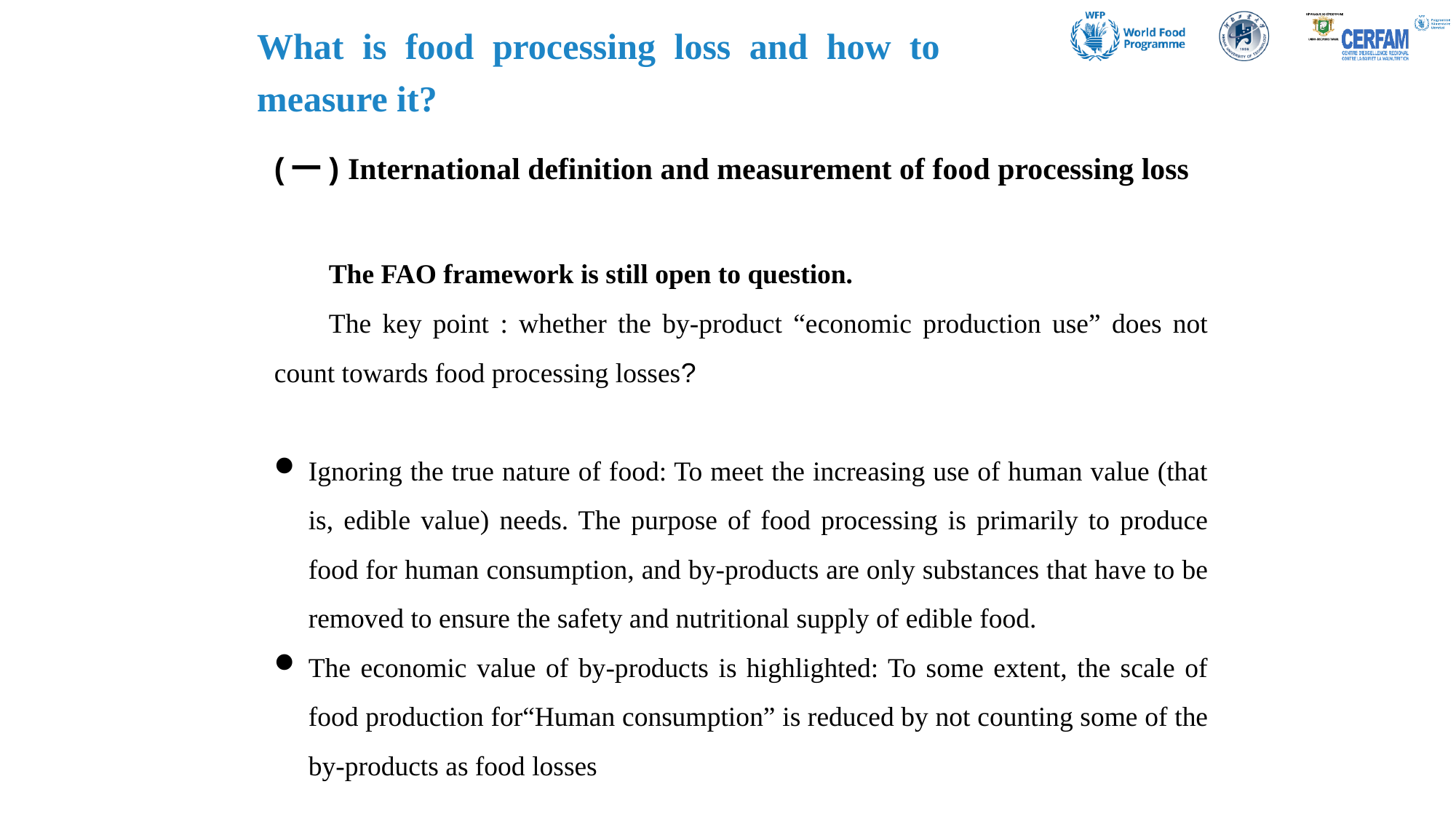

What is food processing loss and how to measure it?
(一) International definition and measurement of food processing loss

The FAO framework is still open to question.
The key point : whether the by-product “economic production use” does not count towards food processing losses?

Ignoring the true nature of food: To meet the increasing use of human value (that is, edible value) needs. The purpose of food processing is primarily to produce food for human consumption, and by-products are only substances that have to be removed to ensure the safety and nutritional supply of edible food.
The economic value of by-products is highlighted: To some extent, the scale of food production for“Human consumption” is reduced by not counting some of the by-products as food losses